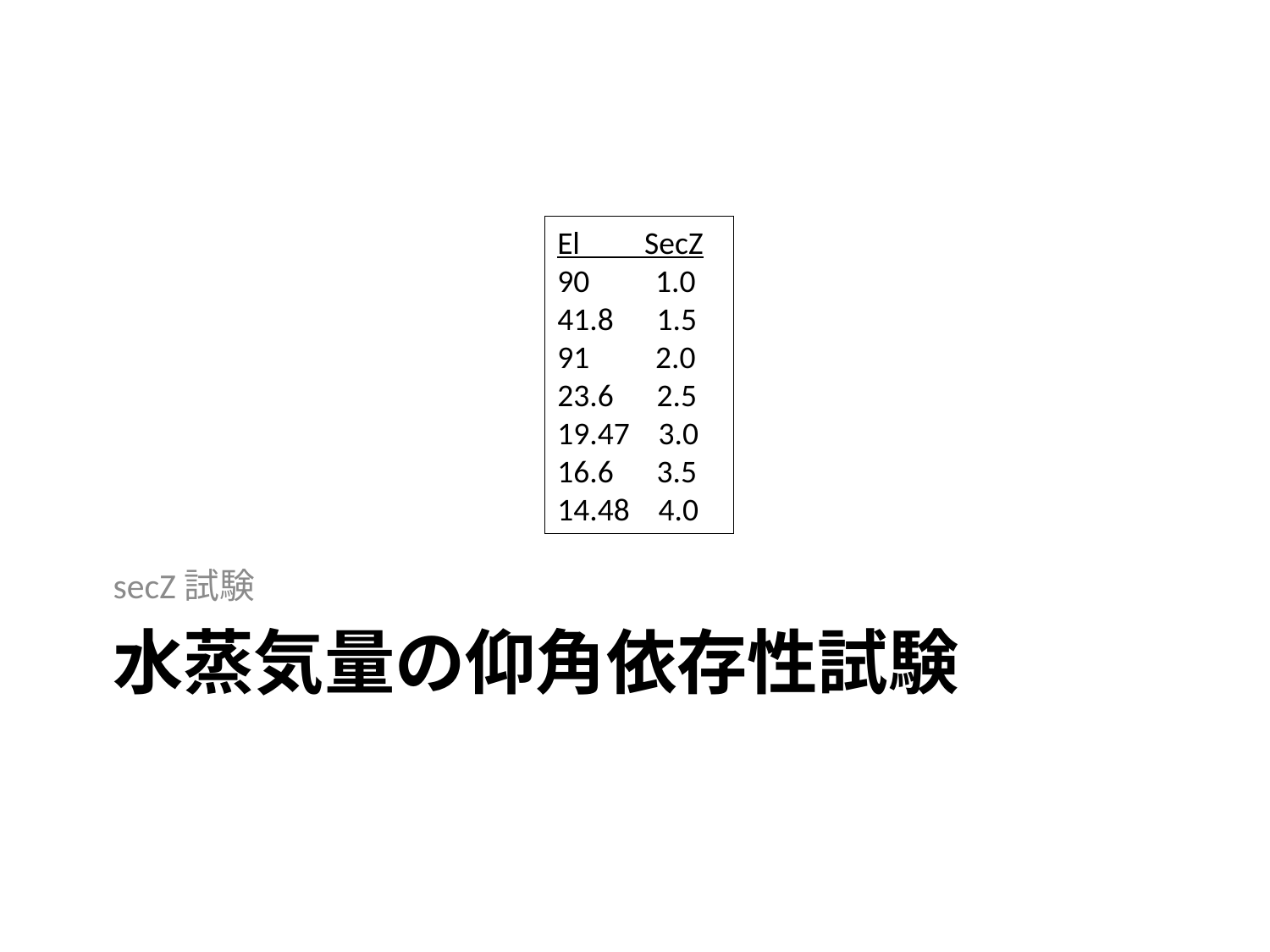

El         SecZ
       1.0
41.8      1.5
       2.0
23.6      2.5
19.47    3.0
16.6      3.5
14.48    4.0
secZ試験
# 水蒸気量の仰角依存性試験